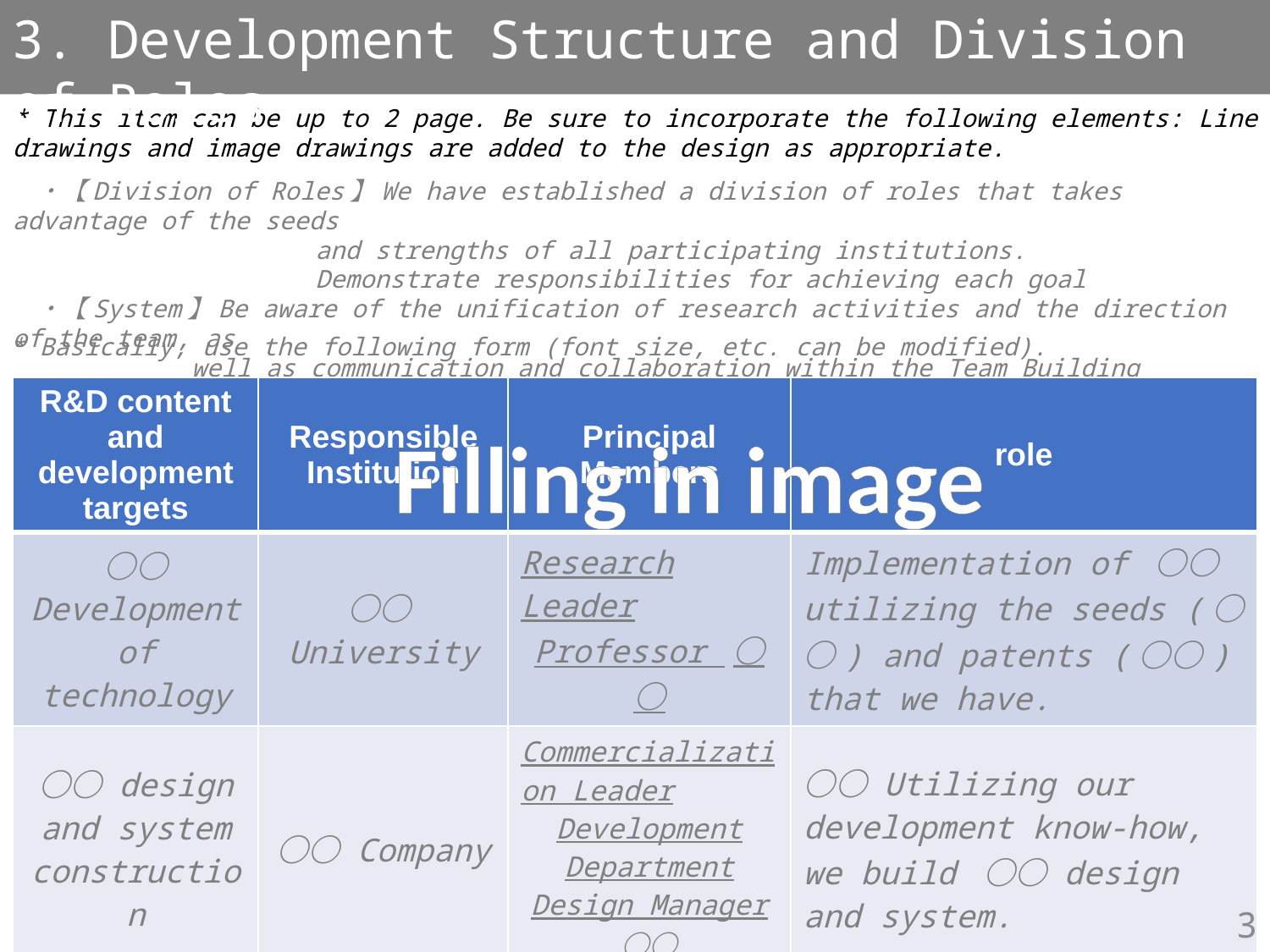

3. Development Structure and Division of Roles
* This item can be up to 2 page. Be sure to incorporate the following elements: Line drawings and image drawings are added to the design as appropriate.

　・【Division of Roles】We have established a division of roles that takes advantage of the seeds
　　　　　　　　　　　　and strengths of all participating institutions.
　　　　　　　　　　　　Demonstrate responsibilities for achieving each goal
　・【System】Be aware of the unification of research activities and the direction of the team, as
　　　　　　　well as communication and collaboration within the Team Building
* Basically, use the following form (font size, etc. can be modified).
| R&D content and development targets | Responsible Institution | Principal Members | role |
| --- | --- | --- | --- |
| 〇〇 Development of technology | 〇〇University | Research Leader Professor 〇〇 | Implementation of 〇〇 utilizing the seeds (〇〇) and patents (〇〇) that we have. |
| 〇〇 design and system construction | 〇〇 Company | Commercialization Leader Development Department Design Manager 〇〇 | 〇〇 Utilizing our development know-how, we build 〇〇 design and system. |
|  |  |  |  |
Filling in image
3